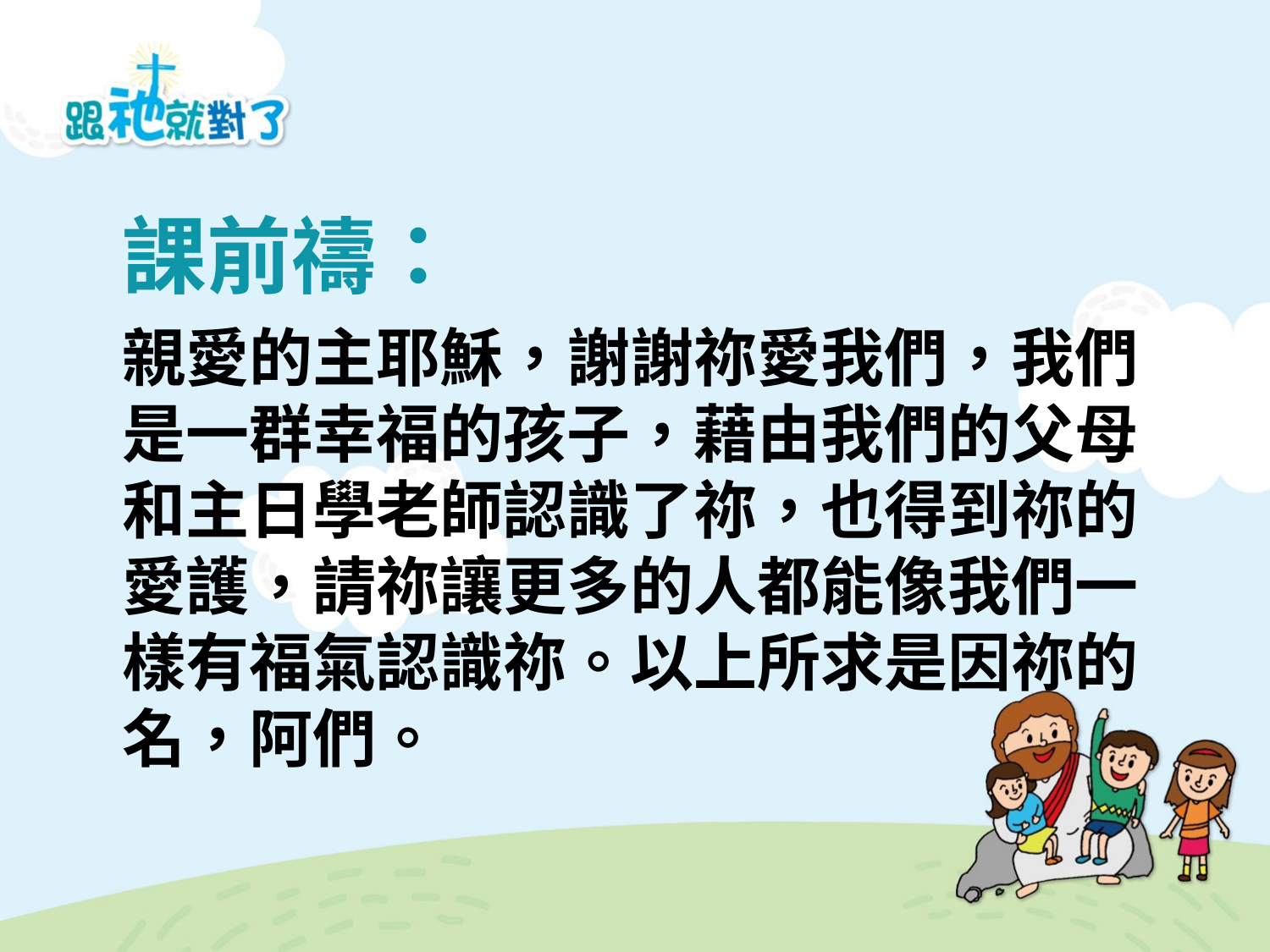

課前禱：
親愛的主耶穌，謝謝祢愛我們，我們是一群幸福的孩子，藉由我們的父母和主日學老師認識了祢，也得到祢的愛護，請祢讓更多的人都能像我們一樣有福氣認識祢。以上所求是因祢的名，阿們。